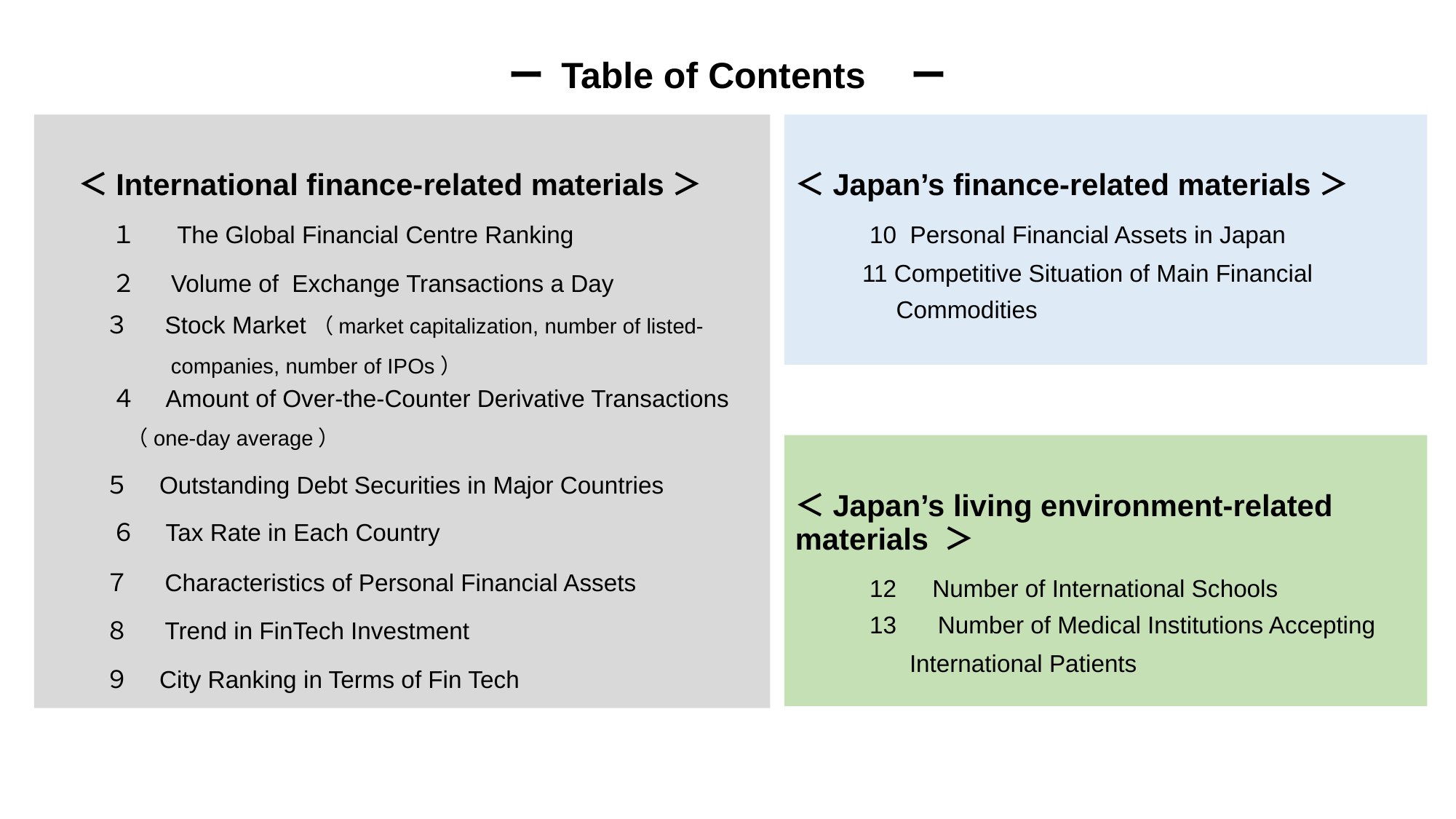

ー Table of Contents　ー

　＜International finance-related materials＞
　　１　The Global Financial Centre Ranking
　　２　 Volume of  Exchange Transactions a Day
          ３　 Stock Market（market capitalization, number of listed-
                     companies, number of IPOs）
　　４　Amount of Over-the-Counter Derivative Transactions
              （one-day average）
          ５　Outstanding Debt Securities in Major Countries
　　６　Tax Rate in Each Country
          ７　 Characteristics of Personal Financial Assets
          ８　 Trend in FinTech Investment
          ９　City Ranking in Terms of Fin Tech

＜Japan’s finance-related materials＞
　　10  Personal Financial Assets in Japan
          11 Competitive Situation of Main Financial
               Commodities

＜Japan’s living environment-related materials ＞
　　12　Number of International Schools
　　13　 Number of Medical Institutions Accepting
                 International Patients